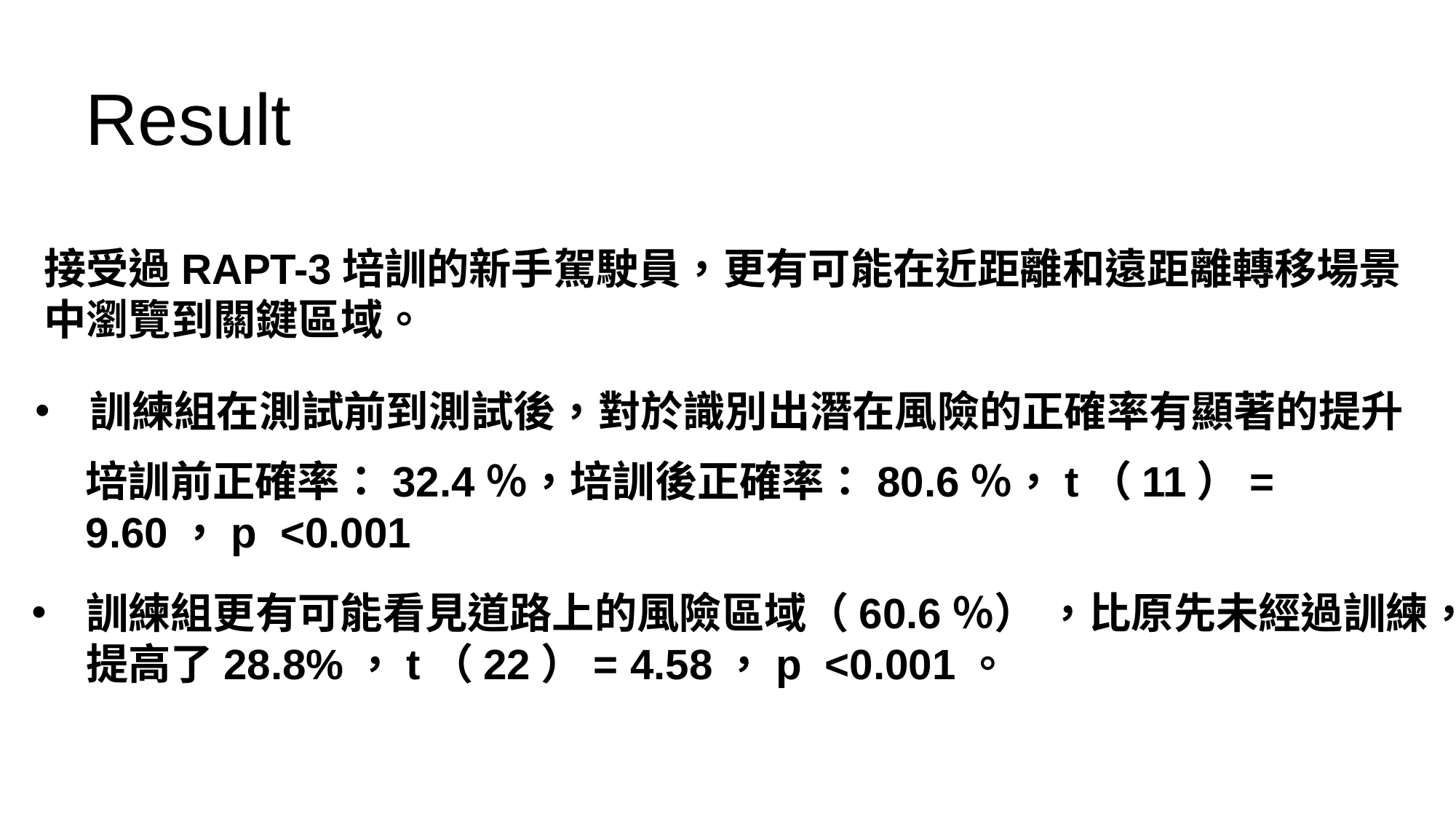

Result
接受過RAPT-3培訓的新手駕駛員，更有可能在近距離和遠距離轉移場景中瀏覽到關鍵區域。
訓練組在測試前到測試後，對於識別出潛在風險的正確率有顯著的提升
培訓前正確率：32.4％，培訓後正確率：80.6％，t（11）= 9.60，p  <0.001
訓練組更有可能看見道路上的風險區域（60.6％） ，比原先未經過訓練，提高了28.8%，t（22）= 4.58，p  <0.001。